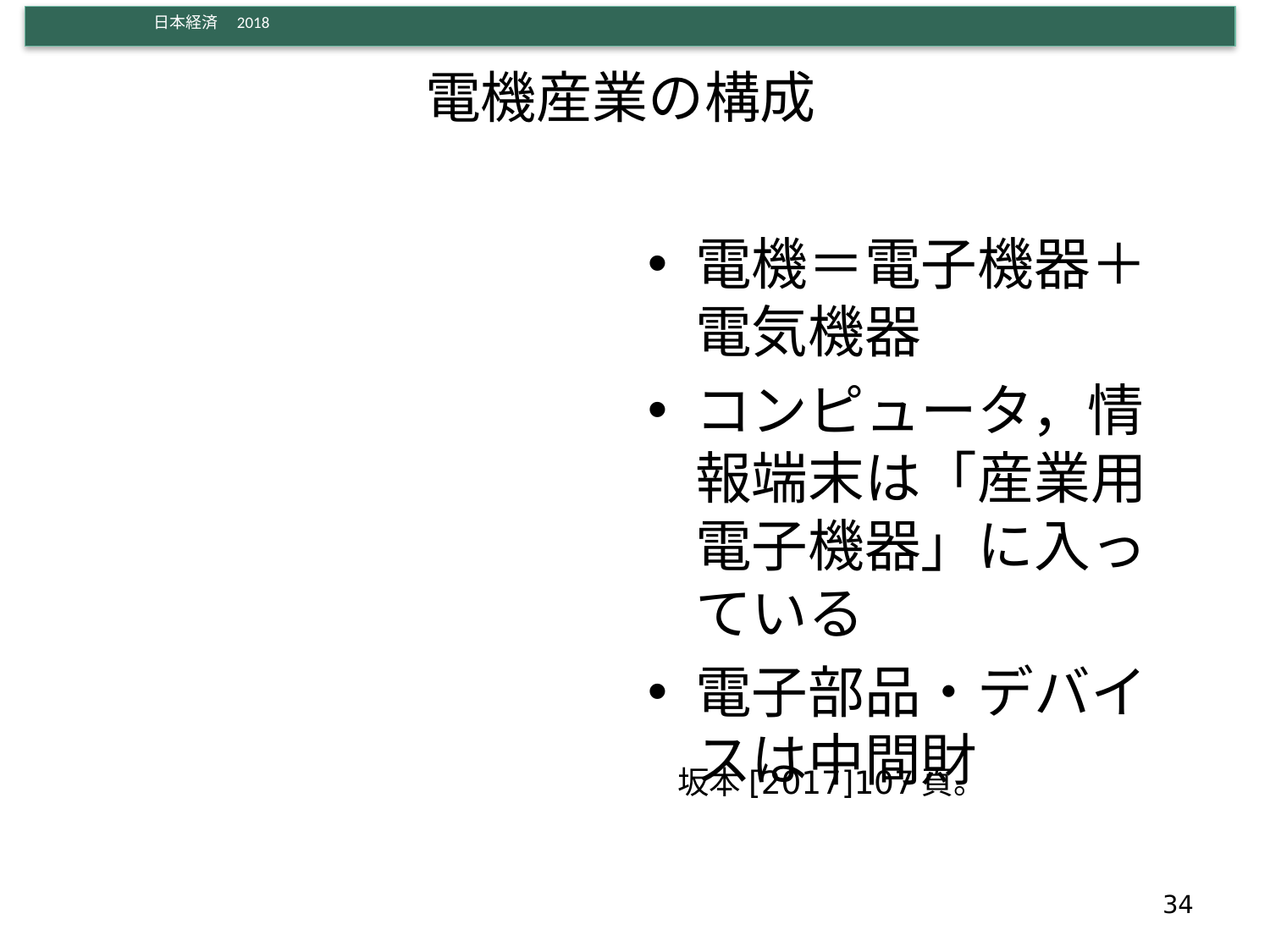

# 電機産業の構成
電機＝電子機器＋電気機器
コンピュータ，情報端末は「産業用電子機器」に入っている
電子部品・デバイスは中間財
坂本[2017]107頁。
34